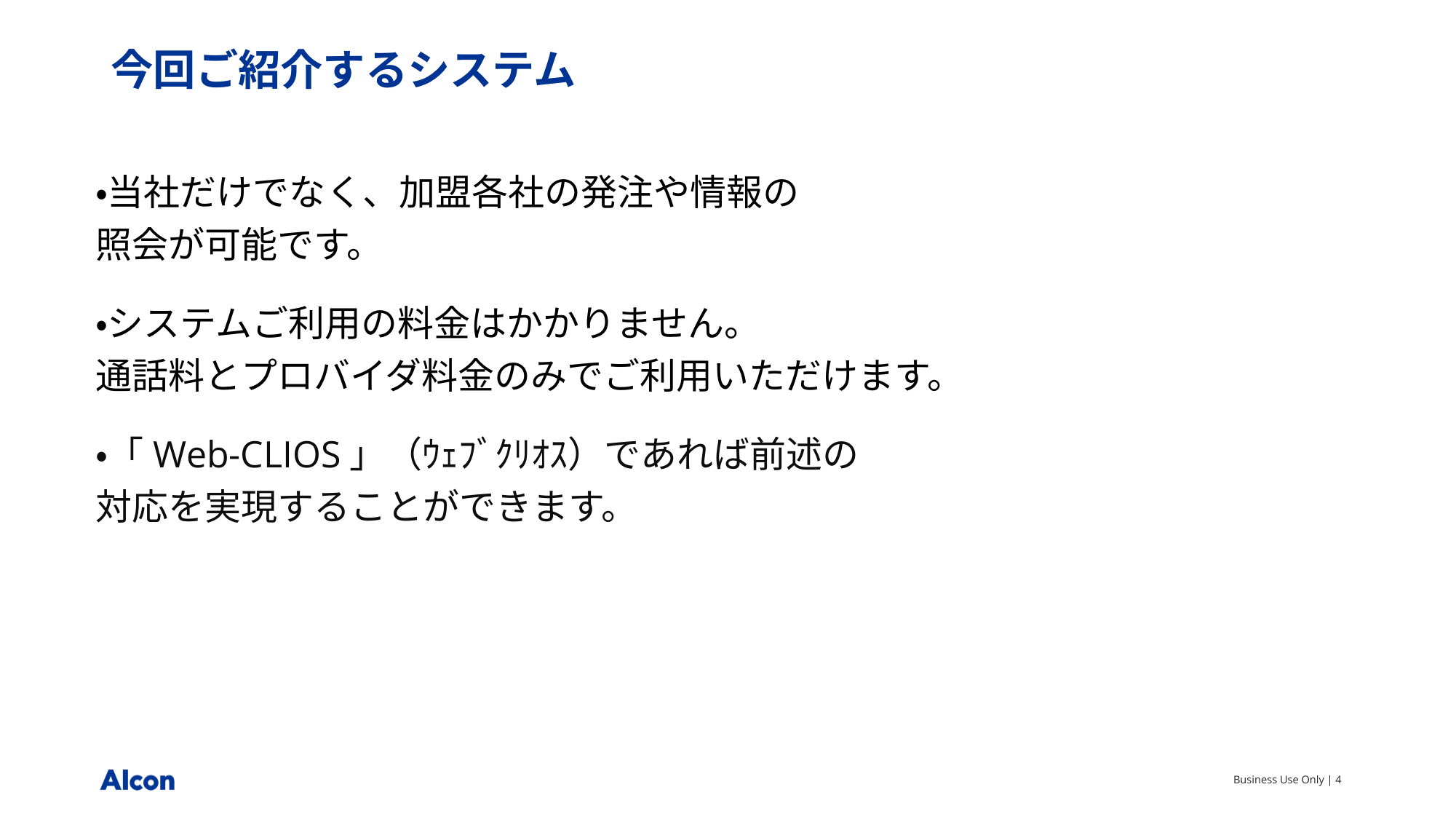

# 今回ご紹介するシステム

・当社だけでなく、加盟各社の発注や情報の

照会が可能です。

・システムご利用の料金はかかりません。

通話料とプロバイダ料金のみでご利用いただけます。

・「Web-CLIOS」（ｳｪﾌﾞｸﾘｵｽ）であれば前述の

対応を実現することができます。